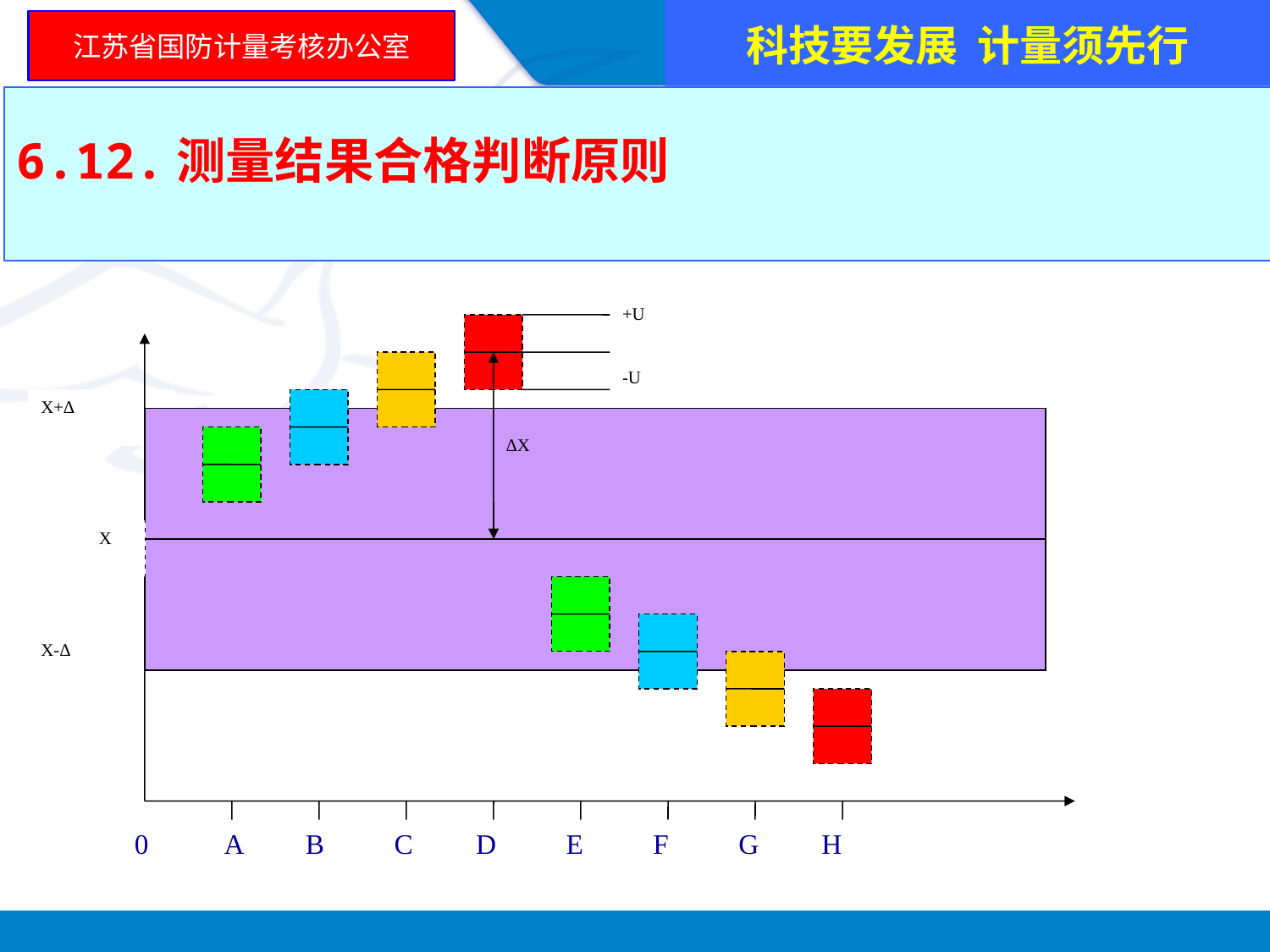

科技要发展  计量须先行
江苏省国防计量考核办公室
6.12.测量结果合格判断原则

+U

-U

X+Δ

ΔX
X

X-Δ

        0           A         B          C         D          E          F          G         H